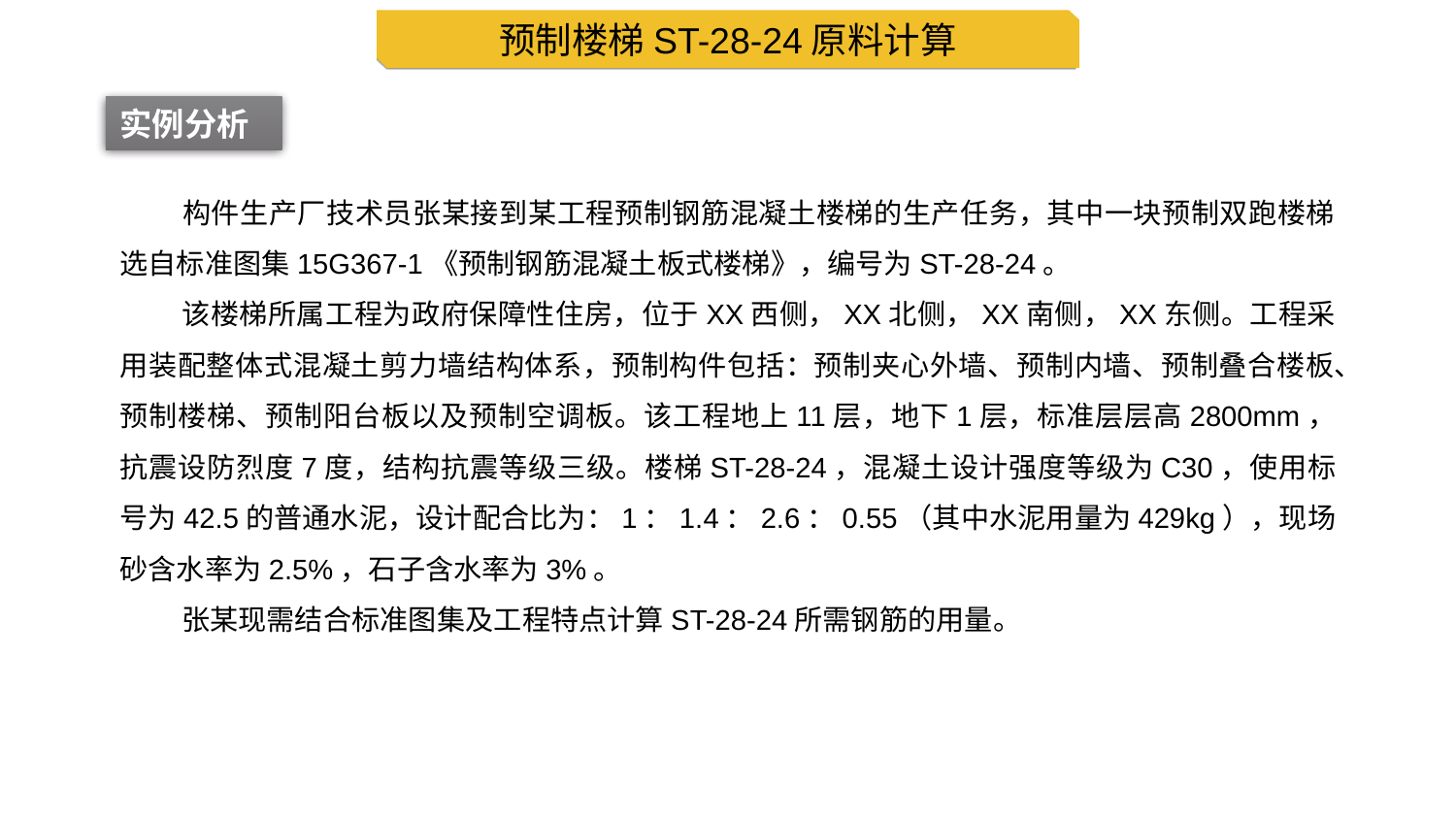

预制楼梯ST-28-24原料计算
实例分析
 构件生产厂技术员张某接到某工程预制钢筋混凝土楼梯的生产任务，其中一块预制双跑楼梯选自标准图集15G367-1《预制钢筋混凝土板式楼梯》，编号为ST-28-24。
 该楼梯所属工程为政府保障性住房，位于XX西侧，XX北侧，XX南侧，XX东侧。工程采用装配整体式混凝土剪力墙结构体系，预制构件包括：预制夹心外墙、预制内墙、预制叠合楼板、预制楼梯、预制阳台板以及预制空调板。该工程地上11层，地下1层，标准层层高2800mm，抗震设防烈度7度，结构抗震等级三级。楼梯ST-28-24，混凝土设计强度等级为C30，使用标号为42.5的普通水泥，设计配合比为：1：1.4：2.6：0.55（其中水泥用量为429kg），现场砂含水率为2.5%，石子含水率为3%。
 张某现需结合标准图集及工程特点计算ST-28-24所需钢筋的用量。